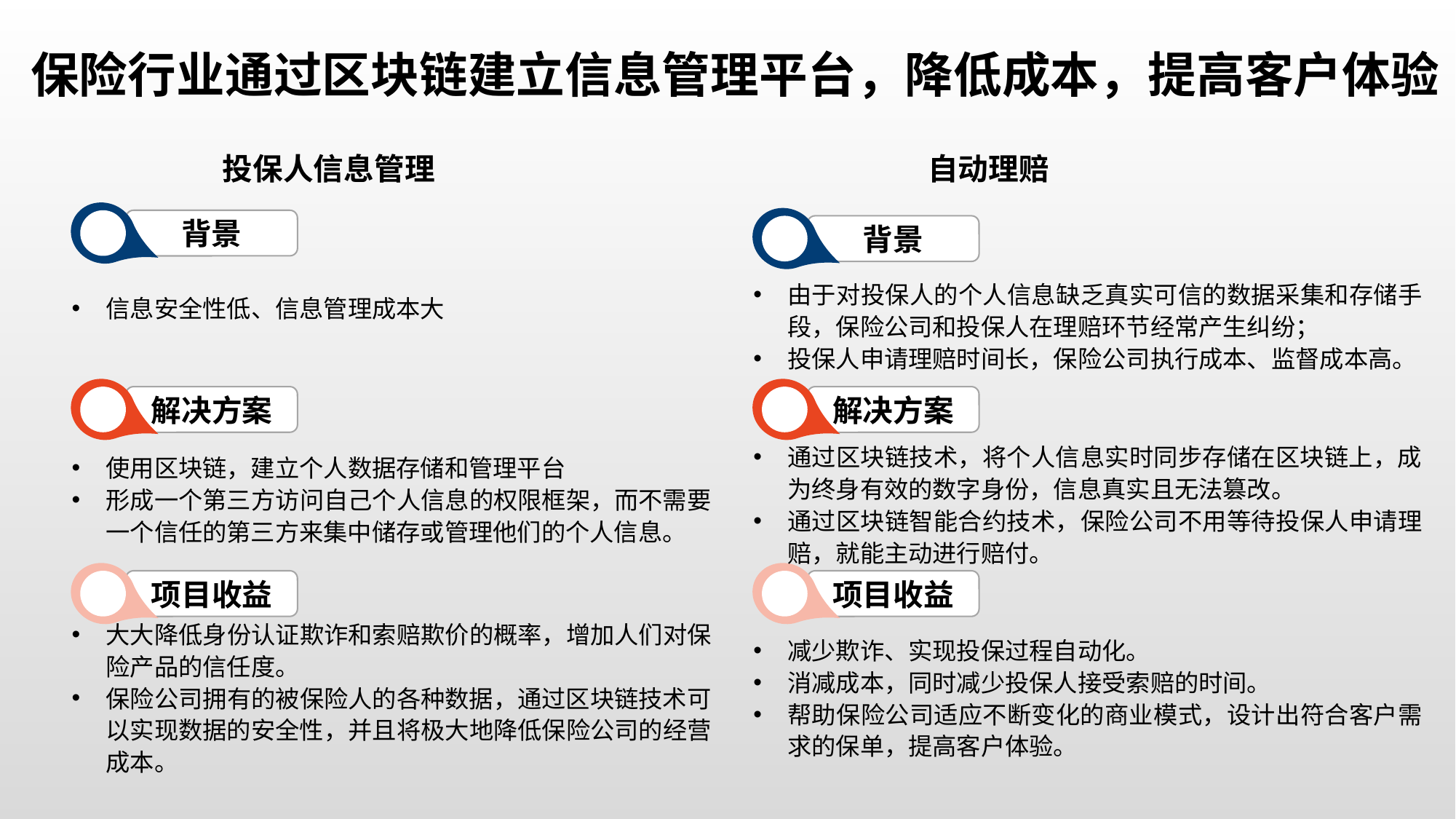

保险行业通过区块链建立信息管理平台，降低成本，提高客户体验
投保人信息管理
自动理赔

背景

背景
由于对投保人的个人信息缺乏真实可信的数据采集和存储手段，保险公司和投保人在理赔环节经常产生纠纷；
投保人申请理赔时间长，保险公司执行成本、监督成本高。
信息安全性低、信息管理成本大

解决方案

解决方案
通过区块链技术，将个人信息实时同步存储在区块链上，成为终身有效的数字身份，信息真实且无法篡改。
通过区块链智能合约技术，保险公司不用等待投保人申请理赔，就能主动进行赔付。
使用区块链，建立个人数据存储和管理平台
形成一个第三方访问自己个人信息的权限框架，而不需要一个信任的第三方来集中储存或管理他们的个人信息。

项目收益

项目收益
大大降低身份认证欺诈和索赔欺价的概率，增加人们对保险产品的信任度。
保险公司拥有的被保险人的各种数据，通过区块链技术可以实现数据的安全性，并且将极大地降低保险公司的经营成本。
减少欺诈、实现投保过程自动化。
消减成本，同时减少投保人接受索赔的时间。
帮助保险公司适应不断变化的商业模式，设计出符合客户需求的保单，提高客户体验。